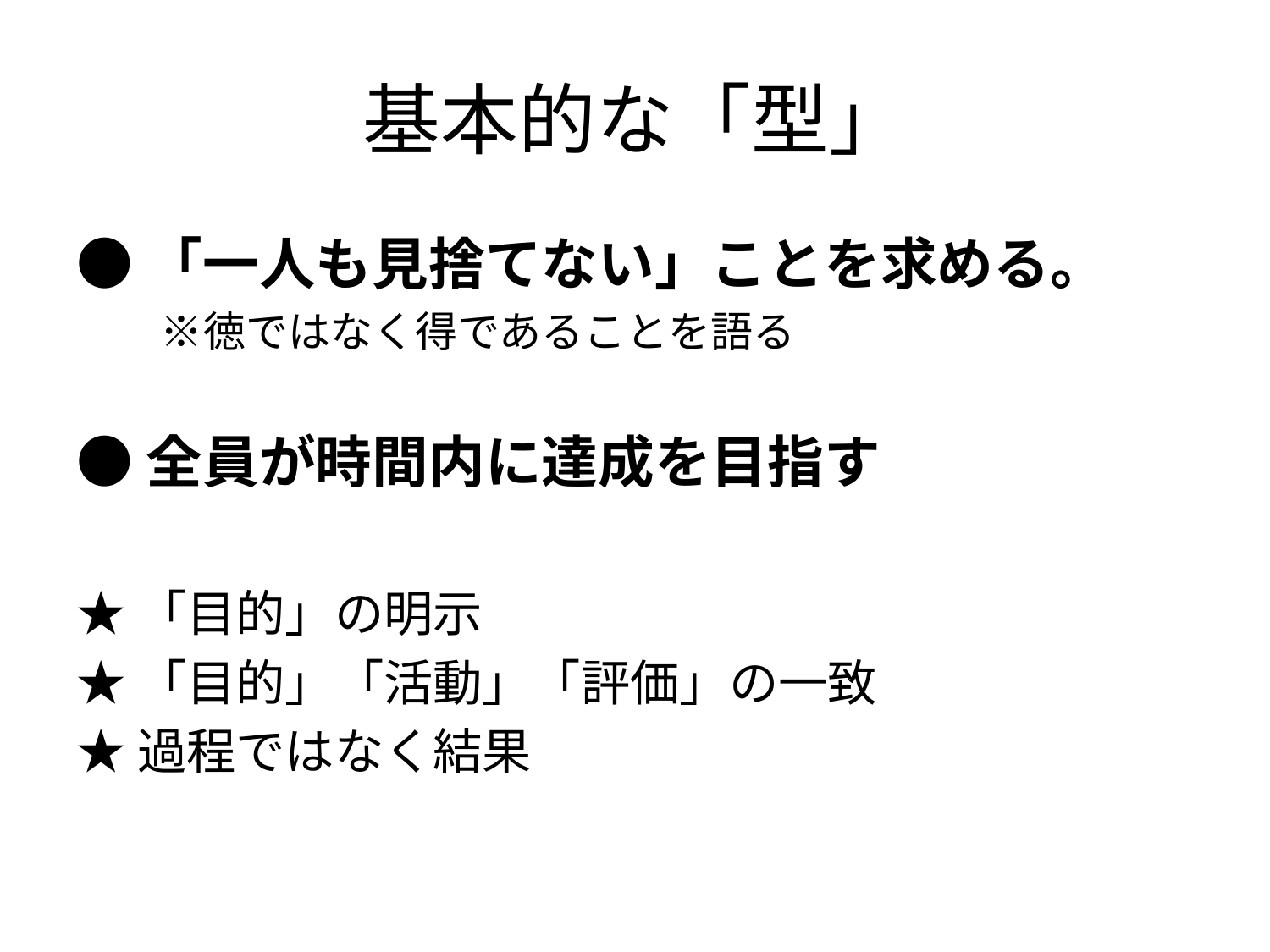

# 基本的な「型」
●「一人も見捨てない」ことを求める。
　　※徳ではなく得であることを語る

●全員が時間内に達成を目指す

★「目的」の明示
★「目的」「活動」「評価」の一致
★過程ではなく結果